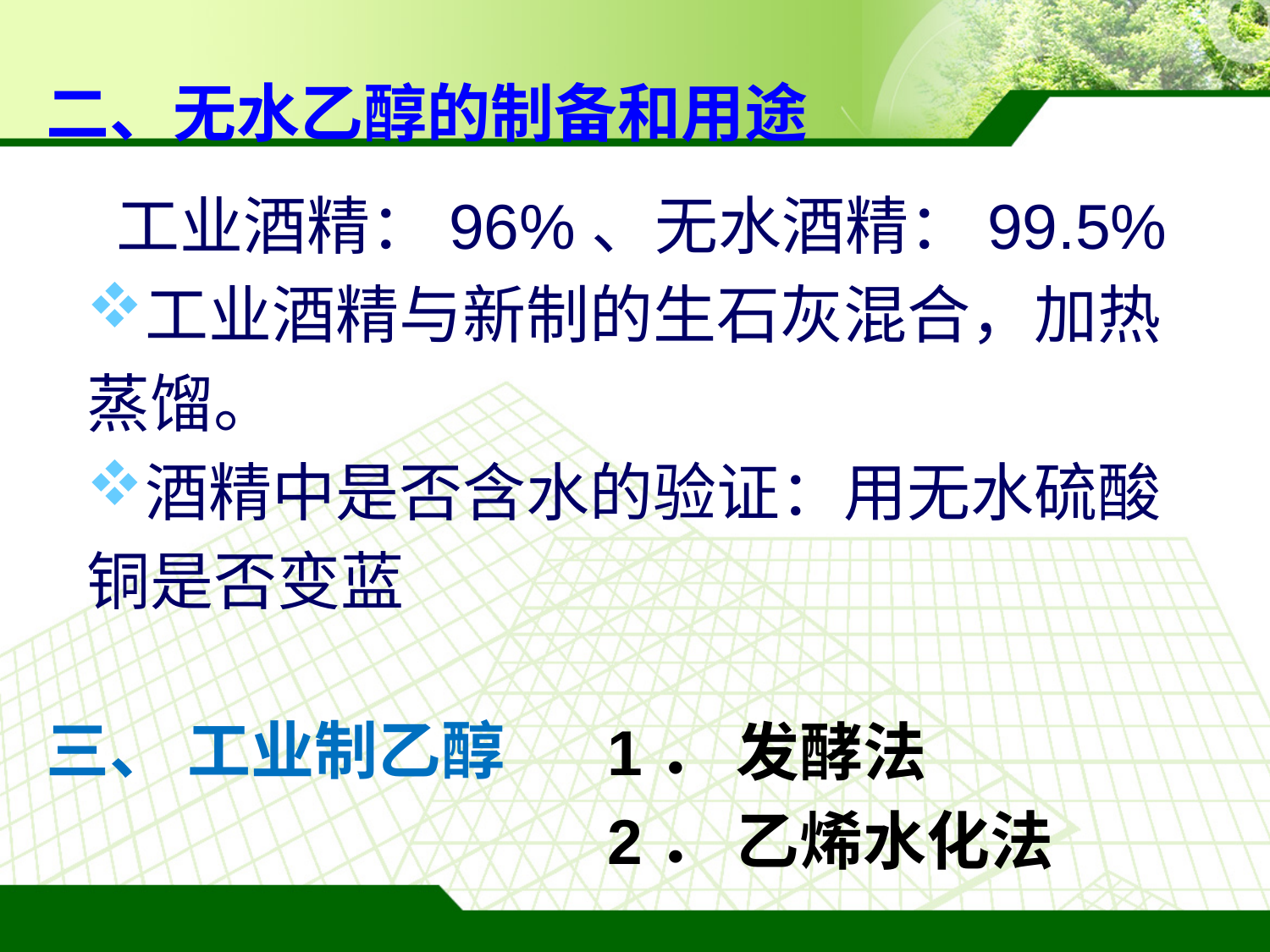

# 二、无水乙醇的制备和用途
 工业酒精：96%、无水酒精：99.5%
工业酒精与新制的生石灰混合，加热
蒸馏。
酒精中是否含水的验证：用无水硫酸
铜是否变蓝
1． 发酵法
2． 乙烯水化法
三、 工业制乙醇